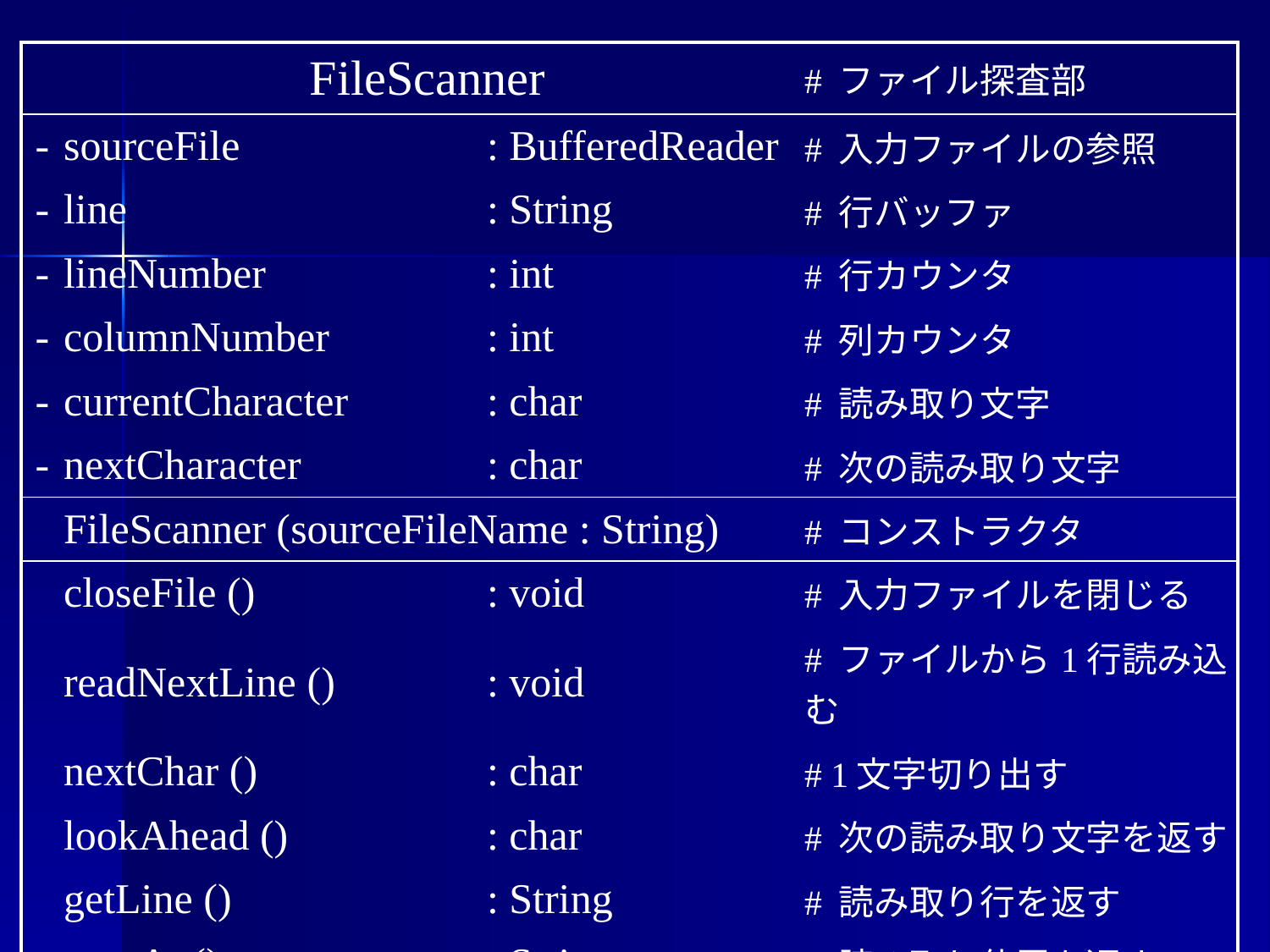

|  | FileScanner |  | # ファイル探査部 |
| --- | --- | --- | --- |
| - | sourceFile | : BufferedReader | # 入力ファイルの参照 |
| - | line | : String | # 行バッファ |
| - | lineNumber | : int | # 行カウンタ |
| - | columnNumber | : int | # 列カウンタ |
| - | currentCharacter | : char | # 読み取り文字 |
| - | nextCharacter | : char | # 次の読み取り文字 |
|  | FileScanner (sourceFileName : String) |  | # コンストラクタ |
|  | closeFile () | : void | # 入力ファイルを閉じる |
|  | readNextLine () | : void | # ファイルから1行読み込む |
|  | nextChar () | : char | # 1文字切り出す |
|  | lookAhead () | : char | # 次の読み取り文字を返す |
|  | getLine () | : String | # 読み取り行を返す |
|  | scanAt () | : String | # 読み取り位置を返す |